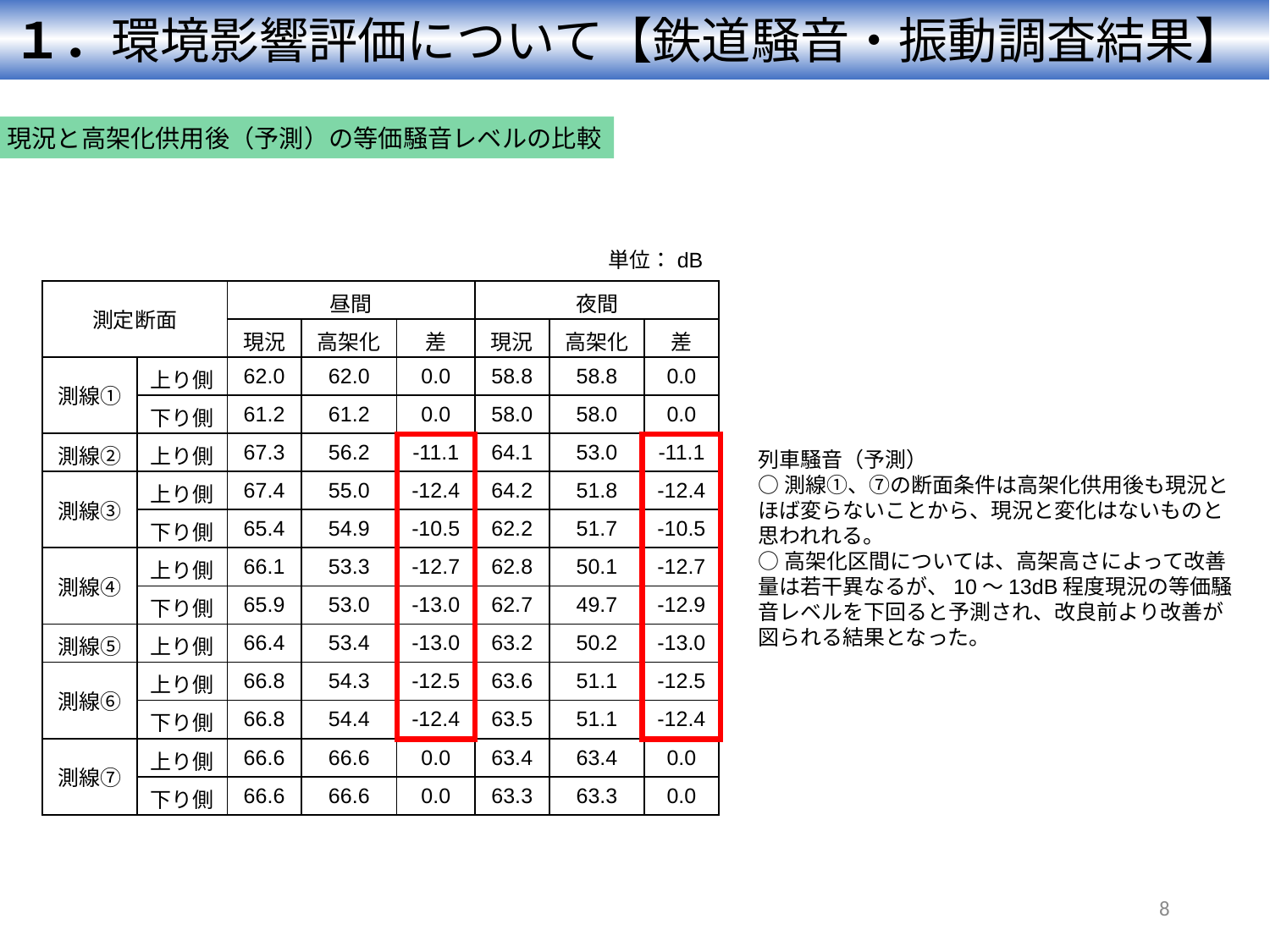

１．環境影響評価について【鉄道騒音・振動調査結果】
現況と高架化供用後（予測）の等価騒音レベルの比較
単位：dB
| 測定断面 |  | 昼間 |  |  | 夜間 |  |  |
| --- | --- | --- | --- | --- | --- | --- | --- |
|  |  | 現況 | 高架化 | 差 | 現況 | 高架化 | 差 |
| 測線① | 上り側 | 62.0 | 62.0 | 0.0 | 58.8 | 58.8 | 0.0 |
|  | 下り側 | 61.2 | 61.2 | 0.0 | 58.0 | 58.0 | 0.0 |
| 測線② | 上り側 | 67.3 | 56.2 | -11.1 | 64.1 | 53.0 | -11.1 |
| 測線③ | 上り側 | 67.4 | 55.0 | -12.4 | 64.2 | 51.8 | -12.4 |
|  | 下り側 | 65.4 | 54.9 | -10.5 | 62.2 | 51.7 | -10.5 |
| 測線④ | 上り側 | 66.1 | 53.3 | -12.7 | 62.8 | 50.1 | -12.7 |
|  | 下り側 | 65.9 | 53.0 | -13.0 | 62.7 | 49.7 | -12.9 |
| 測線⑤ | 上り側 | 66.4 | 53.4 | -13.0 | 63.2 | 50.2 | -13.0 |
| 測線⑥ | 上り側 | 66.8 | 54.3 | -12.5 | 63.6 | 51.1 | -12.5 |
|  | 下り側 | 66.8 | 54.4 | -12.4 | 63.5 | 51.1 | -12.4 |
| 測線⑦ | 上り側 | 66.6 | 66.6 | 0.0 | 63.4 | 63.4 | 0.0 |
|  | 下り側 | 66.6 | 66.6 | 0.0 | 63.3 | 63.3 | 0.0 |

列車騒音（予測）
○測線①、⑦の断面条件は高架化供用後も現況とほば変らないことから、現況と変化はないものと思われれる。
○高架化区間については、高架高さによって改善量は若干異なるが、10～13dB程度現況の等価騒音レベルを下回ると予測され、改良前より改善が図られる結果となった。
8